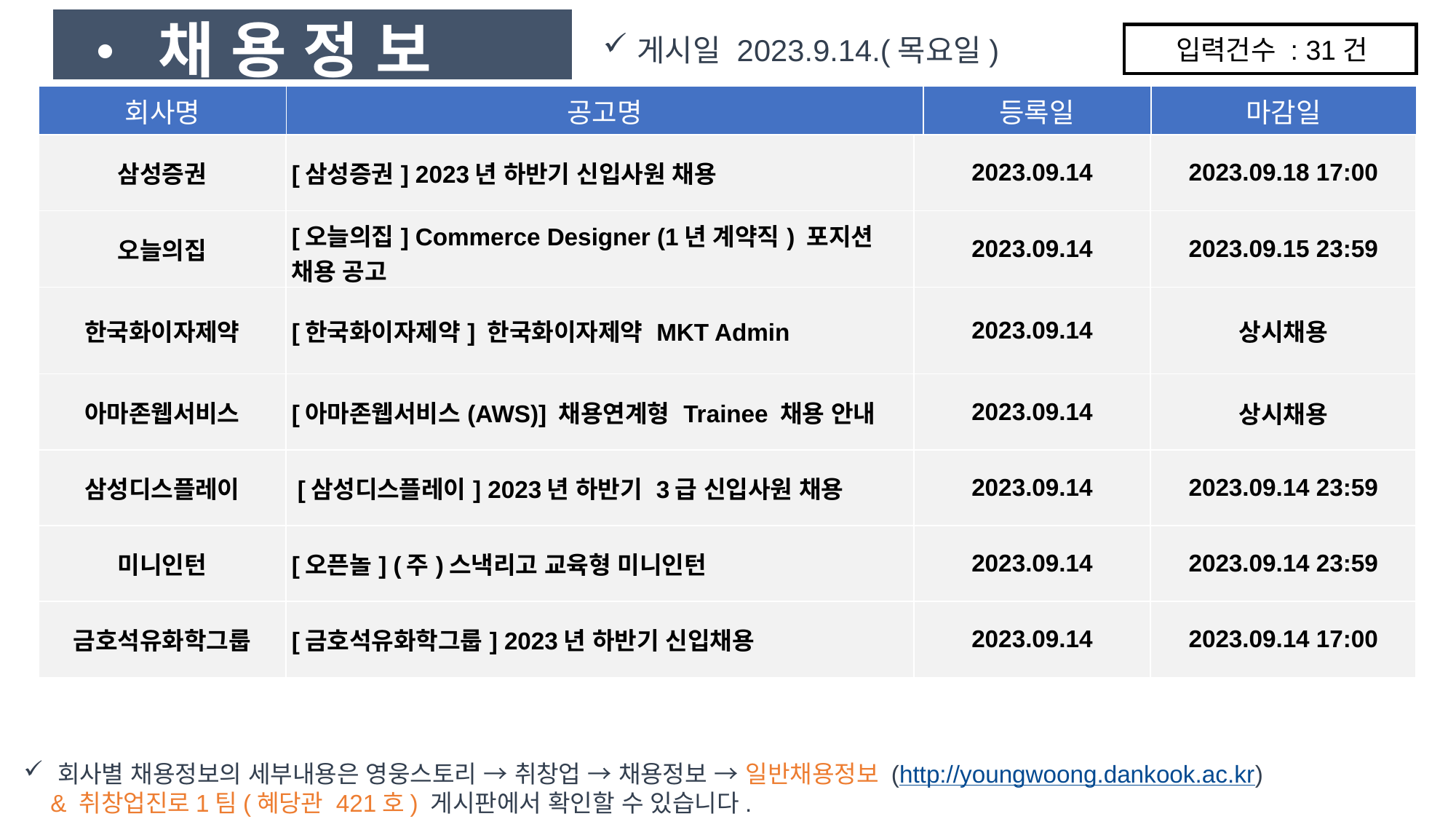

• 채 용 정 보

게시일 2023.9.14.(목요일)
입력건수 : 31건
| 회사명 | 공고명 | 등록일 | 마감일 |
| --- | --- | --- | --- |

| 삼성증권 | [삼성증권] 2023년 하반기 신입사원 채용 | 2023.09.14 | 2023.09.18 17:00 |
| --- | --- | --- | --- |
| 오늘의집 | [오늘의집] Commerce Designer (1년 계약직) 포지션 채용 공고 | 2023.09.14 | 2023.09.15 23:59 |
| 한국화이자제약 | [한국화이자제약] 한국화이자제약 MKT Admin | 2023.09.14 | 상시채용 |
| 아마존웹서비스 | [아마존웹서비스(AWS)] 채용연계형 Trainee 채용 안내 | 2023.09.14 | 상시채용 |
| 삼성디스플레이 | [삼성디스플레이] 2023년 하반기 3급 신입사원 채용 | 2023.09.14 | 2023.09.14 23:59 |
| 미니인턴 | [오픈놀] (주)스낵리고 교육형 미니인턴 | 2023.09.14 | 2023.09.14 23:59 |
| 금호석유화학그룹 | [금호석유화학그룹] 2023년 하반기 신입채용 | 2023.09.14 | 2023.09.14 17:00 |

회사별 채용정보의 세부내용은 영웅스토리 → 취창업 → 채용정보 → 일반채용정보 (http://youngwoong.dankook.ac.kr)
    & 취창업진로1팀(혜당관 421호) 게시판에서 확인할 수 있습니다.